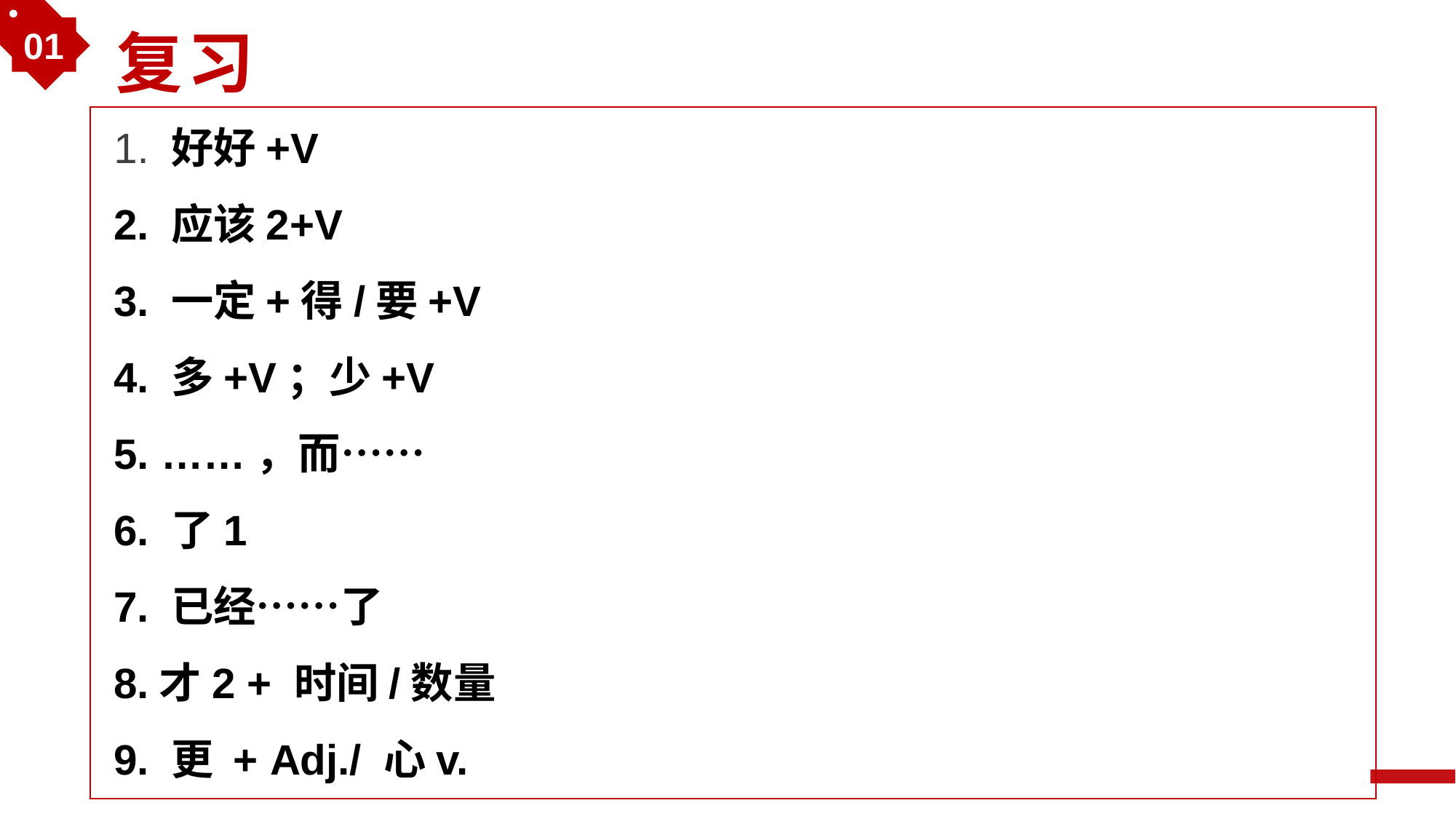

01
复习
1. 好好+V
2. 应该2+V
3. 一定+得/要+V
4. 多+V；少+V
5. ……，而……
6. 了1
7. 已经……了
8.才2 + 时间/数量
9. 更 + Adj./ 心v.